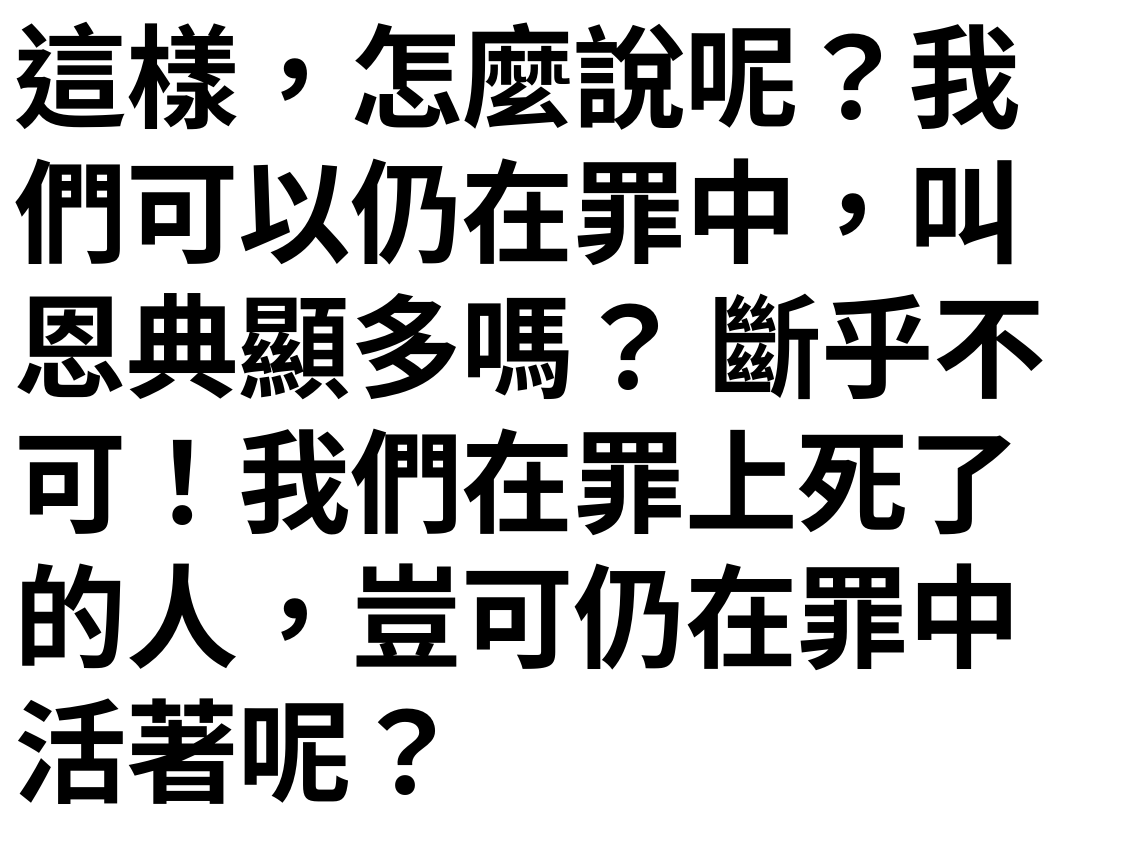

這樣，怎麼說呢？我們可以仍在罪中，叫恩典顯多嗎？ 斷乎不可！我們在罪上死了的人，豈可仍在罪中活著呢？

豈不知我們這受洗歸入基督耶穌的人，是受洗歸入他的死嗎？ 所以，我們藉著洗禮歸入死，和他一同埋葬，原是叫我們一舉一動有新生的樣式，像基督藉著父的榮耀從死裡復活一樣。 我們若在他死的形狀上與他聯合，也要在他復活的形狀上與他聯合。 因為知道，我們的舊人和他同釘十字架，使罪身滅絕，叫我們不再做罪的奴僕， 因為已死的人是脫離了罪。 我們若是與基督同死，就信必與他同活。 因為知道，基督既從死裡復活，就不再死，死也不再做他的主了。 他死是向罪死了，只有一次；他活是向神活著。 這樣，你們向罪也當看自己是死的；向神，在基督耶穌裡，卻當看自己是活的。
所以，不要容罪在你們必死的身上做王，使你們順從身子的私慾。 也不要將你們的肢體獻給罪做不義的器具，倒要像從死裡復活的人，將自己獻給神，並將肢體做義的器具獻給神。 罪必不能做你們的主，因你們不在律法之下，乃在恩典之下。